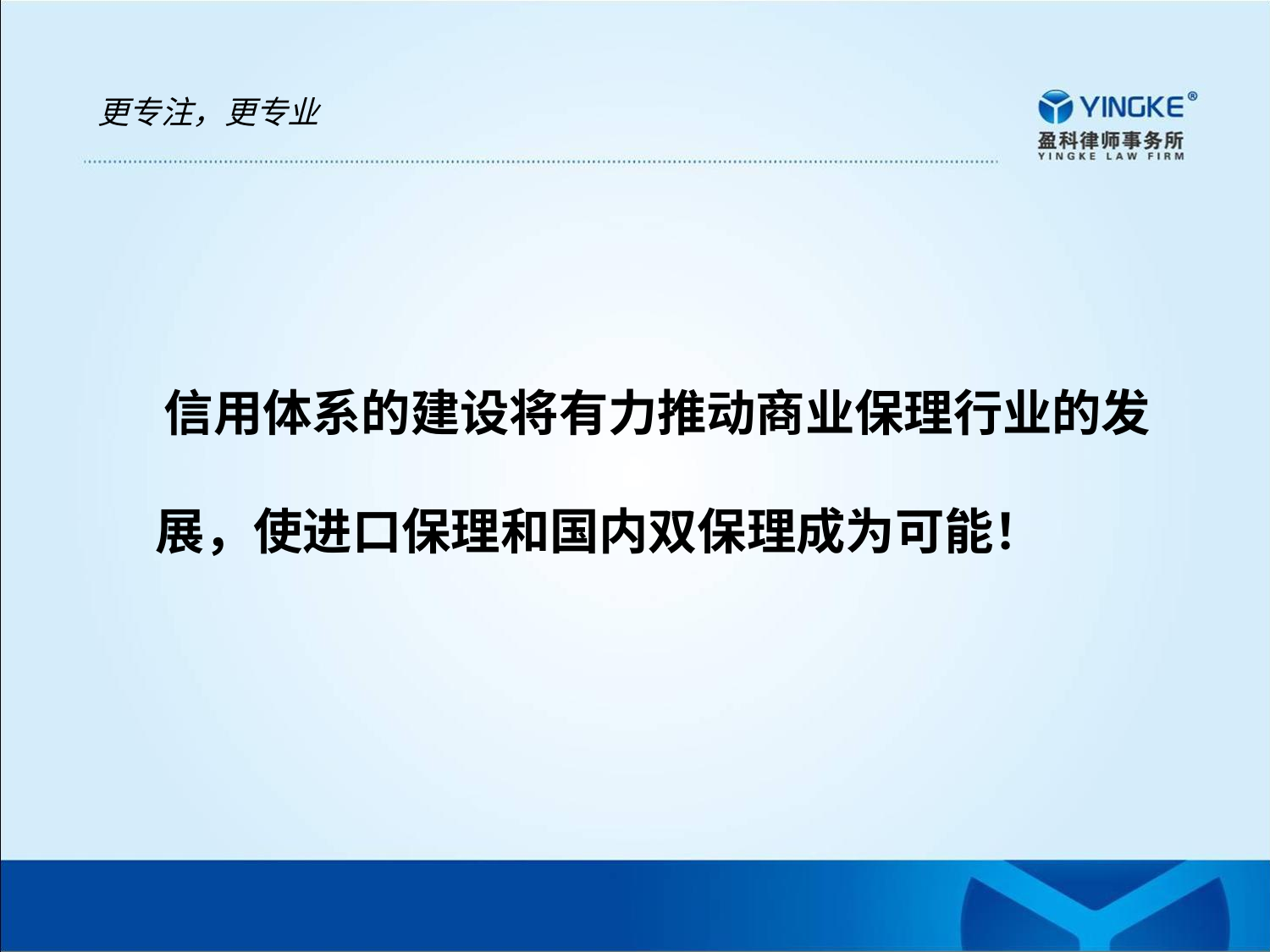

更专注，更专业
    信用体系的建设将有力推动商业保理行业的发展，使进口保理和国内双保理成为可能！